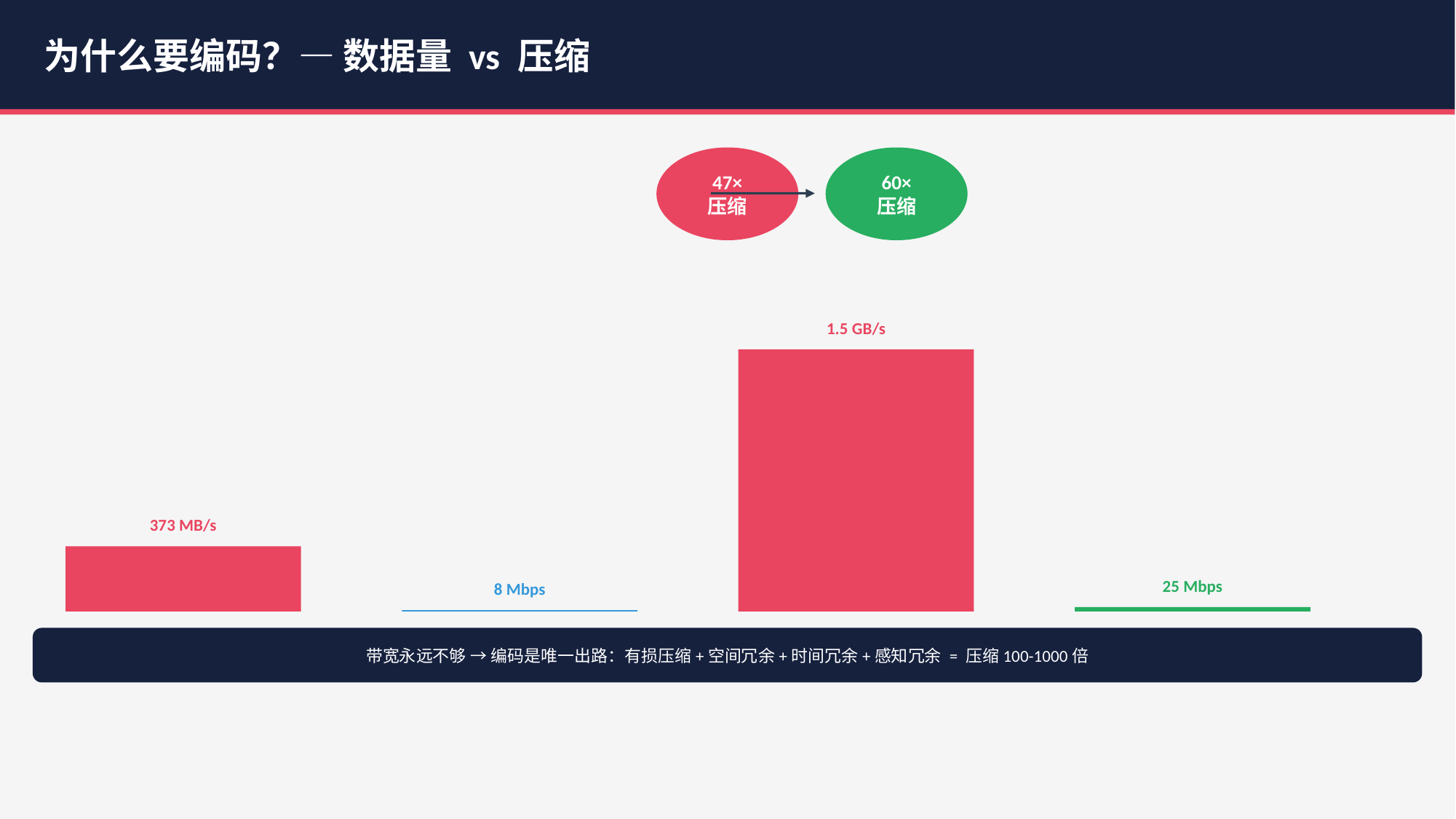

为什么要编码？— 数据量 vs 压缩

47×
压缩
60×
压缩

1.5 GB/s

373 MB/s

25 Mbps
8 Mbps

1080p60
原始RGB
1080p60
H.264后
4K60 HDR
原始
4K60 HDR
H.265后

带宽永远不够 → 编码是唯一出路：有损压缩+空间冗余+时间冗余+感知冗余 = 压缩100-1000倍